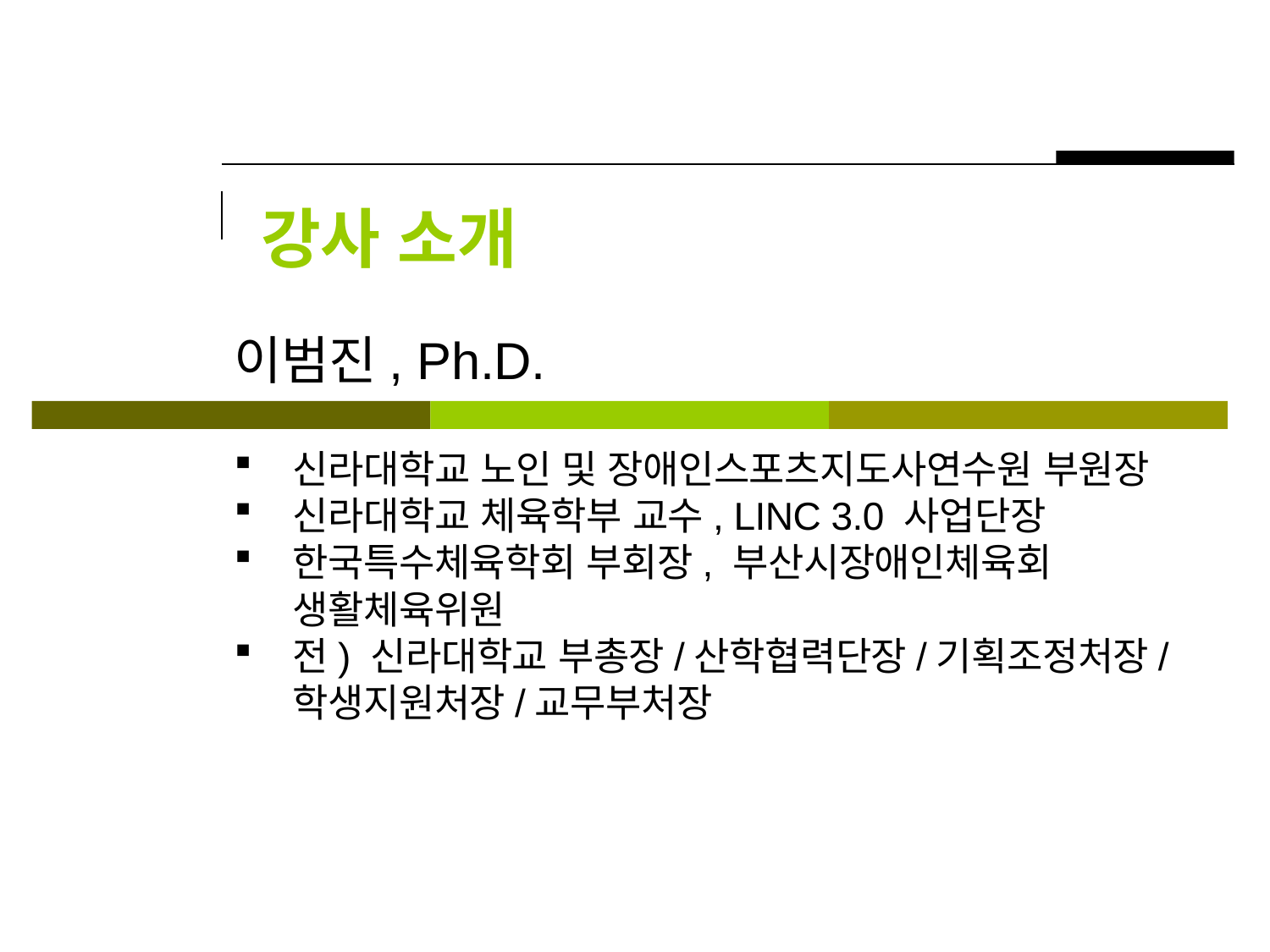

강사 소개
이범진, Ph.D.

신라대학교 노인 및 장애인스포츠지도사연수원 부원장
신라대학교 체육학부 교수, LINC 3.0 사업단장
한국특수체육학회 부회장, 부산시장애인체육회 생활체육위원
전) 신라대학교 부총장/산학협력단장/기획조정처장/ 학생지원처장/교무부처장